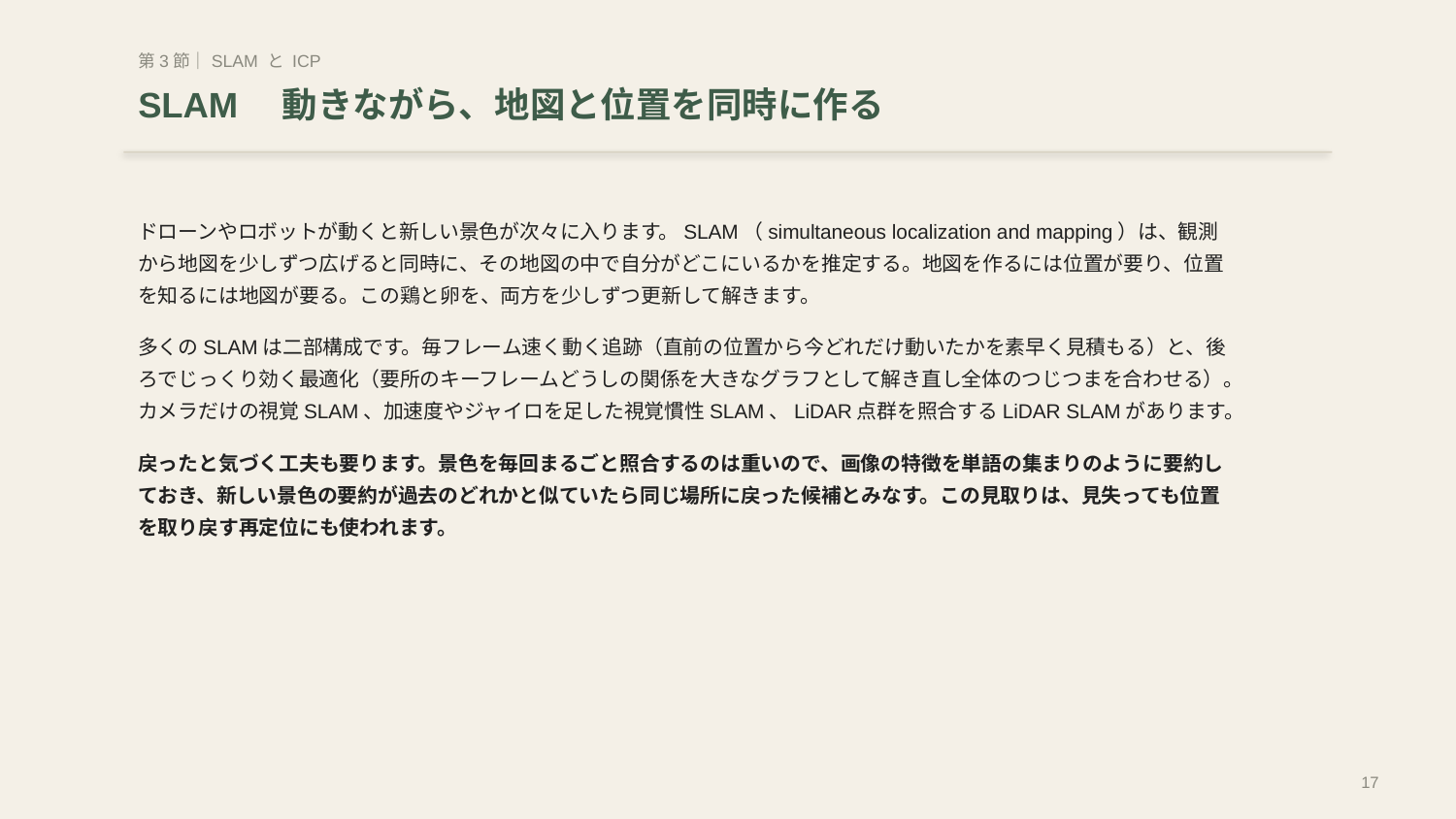

第3節｜SLAM と ICP
SLAM　動きながら、地図と位置を同時に作る

ドローンやロボットが動くと新しい景色が次々に入ります。SLAM（simultaneous localization and mapping）は、観測から地図を少しずつ広げると同時に、その地図の中で自分がどこにいるかを推定する。地図を作るには位置が要り、位置を知るには地図が要る。この鶏と卵を、両方を少しずつ更新して解きます。
多くのSLAMは二部構成です。毎フレーム速く動く追跡（直前の位置から今どれだけ動いたかを素早く見積もる）と、後ろでじっくり効く最適化（要所のキーフレームどうしの関係を大きなグラフとして解き直し全体のつじつまを合わせる）。カメラだけの視覚SLAM、加速度やジャイロを足した視覚慣性SLAM、LiDAR点群を照合するLiDAR SLAMがあります。
戻ったと気づく工夫も要ります。景色を毎回まるごと照合するのは重いので、画像の特徴を単語の集まりのように要約しておき、新しい景色の要約が過去のどれかと似ていたら同じ場所に戻った候補とみなす。この見取りは、見失っても位置を取り戻す再定位にも使われます。
17